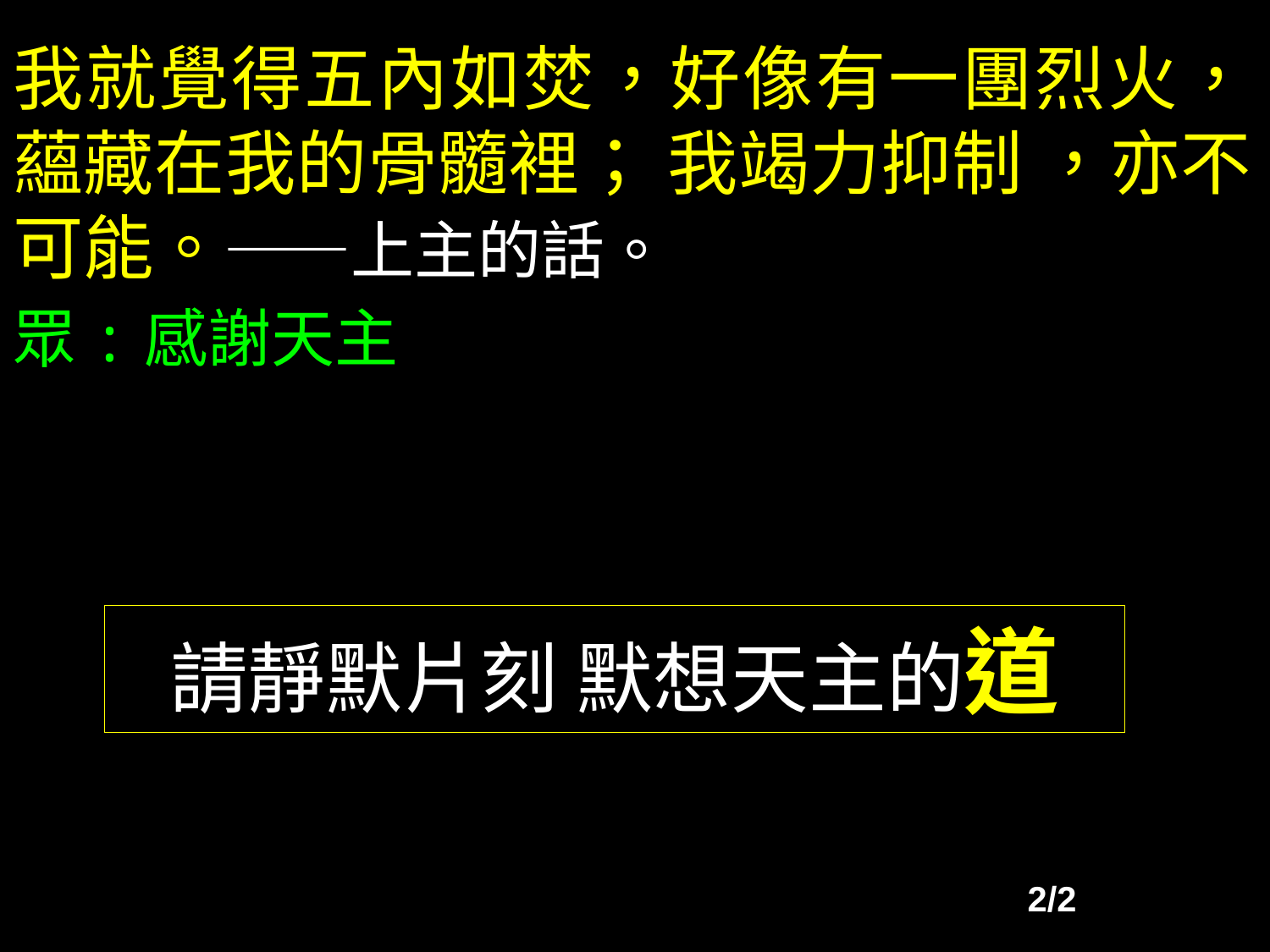

我就覺得五內如焚，好像有一團烈火，蘊藏在我的骨髓裡； 我竭力抑制 ，亦不可能。——上主的話。
眾:感謝天主

請靜默片刻 默想天主的道
2/2